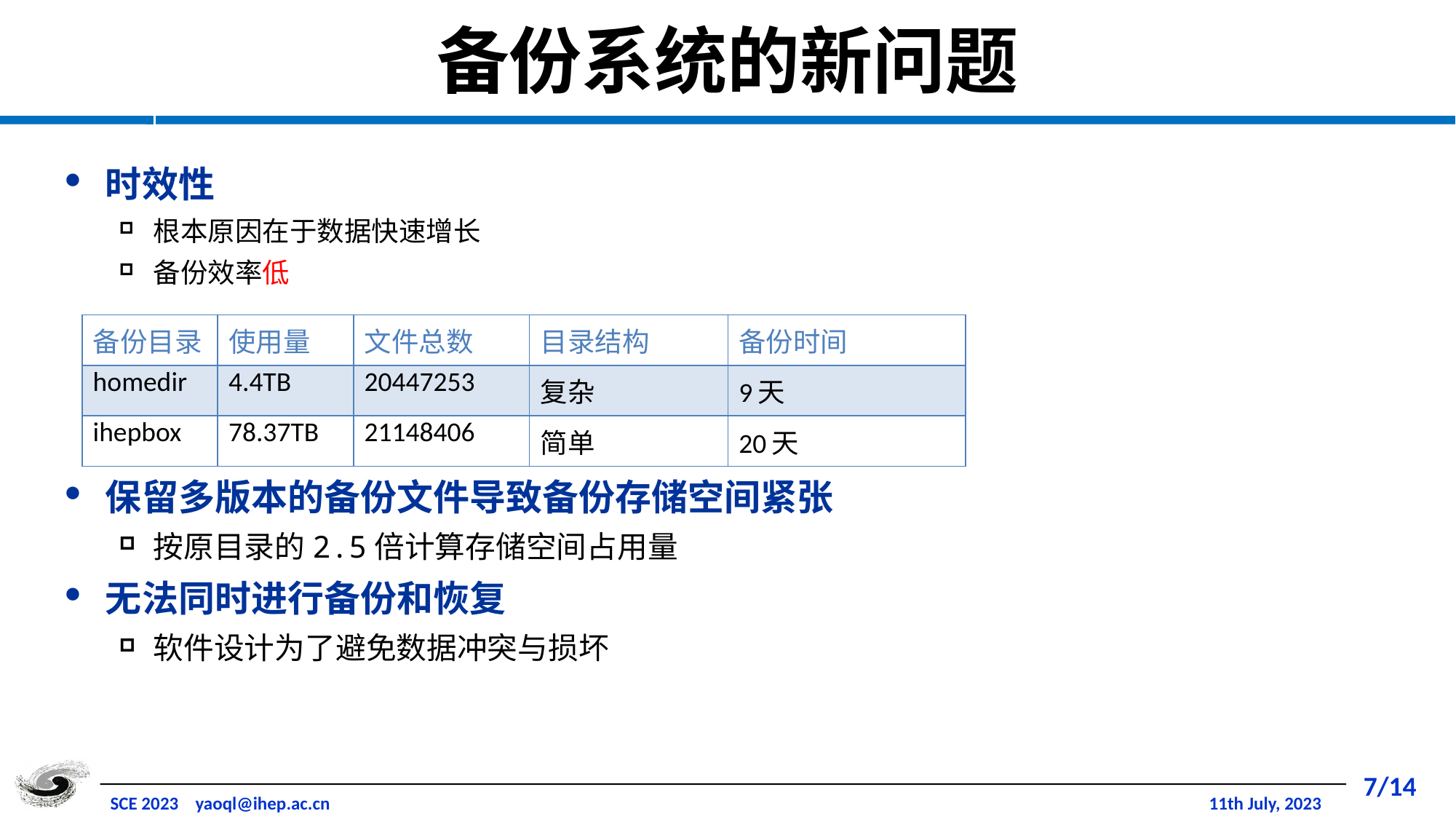

# 备份系统的新问题
时效性
根本原因在于数据快速增长
备份效率低

保留多版本的备份文件导致备份存储空间紧张
按原目录的2.5倍计算存储空间占用量
无法同时进行备份和恢复
软件设计为了避免数据冲突与损坏

| 备份目录 | 使用量 | 文件总数 | 目录结构 | 备份时间 |
| --- | --- | --- | --- | --- |
| homedir | 4.4TB | 20447253 | 复杂 | 9天 |
| ihepbox | 78.37TB | 21148406 | 简单 | 20天 |